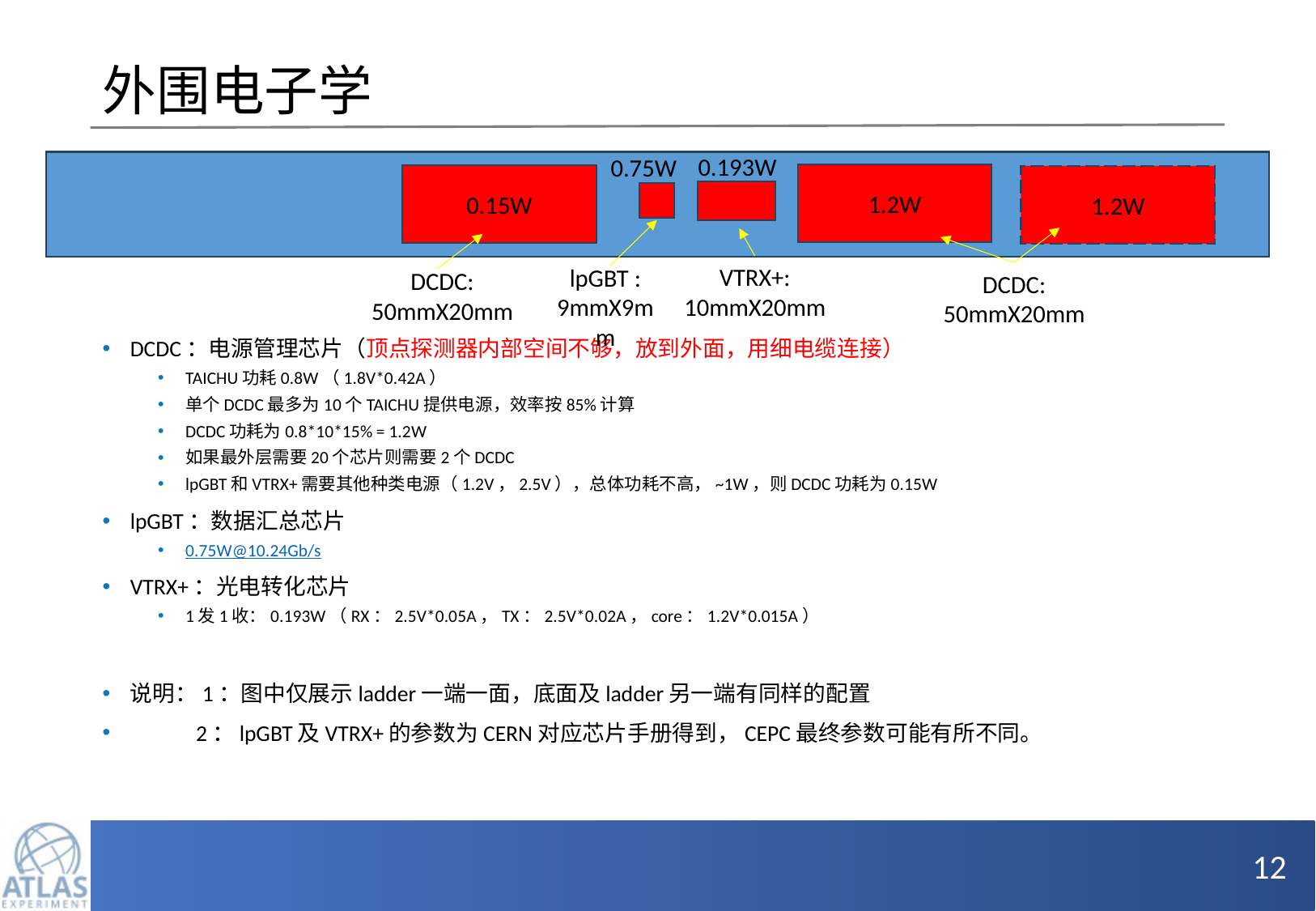

# 外围电子学
0.193W
0.75W

1.2W
0.15W
1.2W

VTRX+:
10mmX20mm
lpGBT :
9mmX9mm
DCDC:
50mmX20mm
DCDC:
50mmX20mm
DCDC：电源管理芯片（顶点探测器内部空间不够，放到外面，用细电缆连接）
TAICHU功耗0.8W（1.8V*0.42A）
单个DCDC最多为10个TAICHU提供电源，效率按85%计算
DCDC功耗为0.8*10*15% = 1.2W
如果最外层需要20个芯片则需要2个DCDC
lpGBT和VTRX+需要其他种类电源（1.2V，2.5V），总体功耗不高，~1W，则DCDC功耗为0.15W
lpGBT：数据汇总芯片
0.75W@10.24Gb/s
VTRX+：光电转化芯片
1发1收：0.193W（RX：2.5V*0.05A，TX：2.5V*0.02A，core：1.2V*0.015A）

说明：1：图中仅展示ladder一端一面，底面及ladder另一端有同样的配置
             2：lpGBT及VTRX+的参数为CERN对应芯片手册得到，CEPC最终参数可能有所不同。